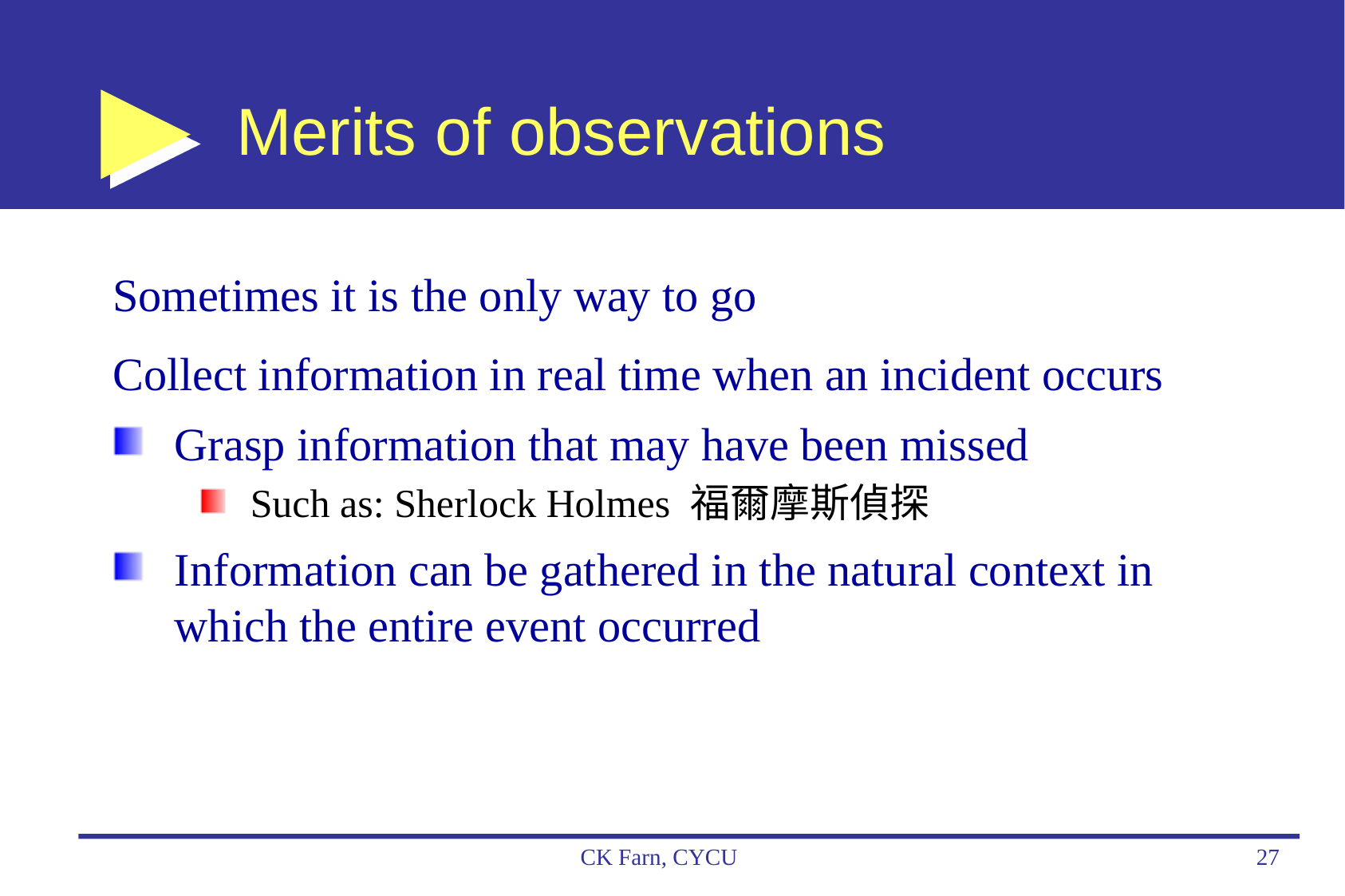

# Merits of observations
Sometimes it is the only way to go
Collect information in real time when an incident occurs
Grasp information that may have been missed
Such as: Sherlock Holmes 福爾摩斯偵探
Information can be gathered in the natural context in which the entire event occurred
CK Farn, CYCU
27